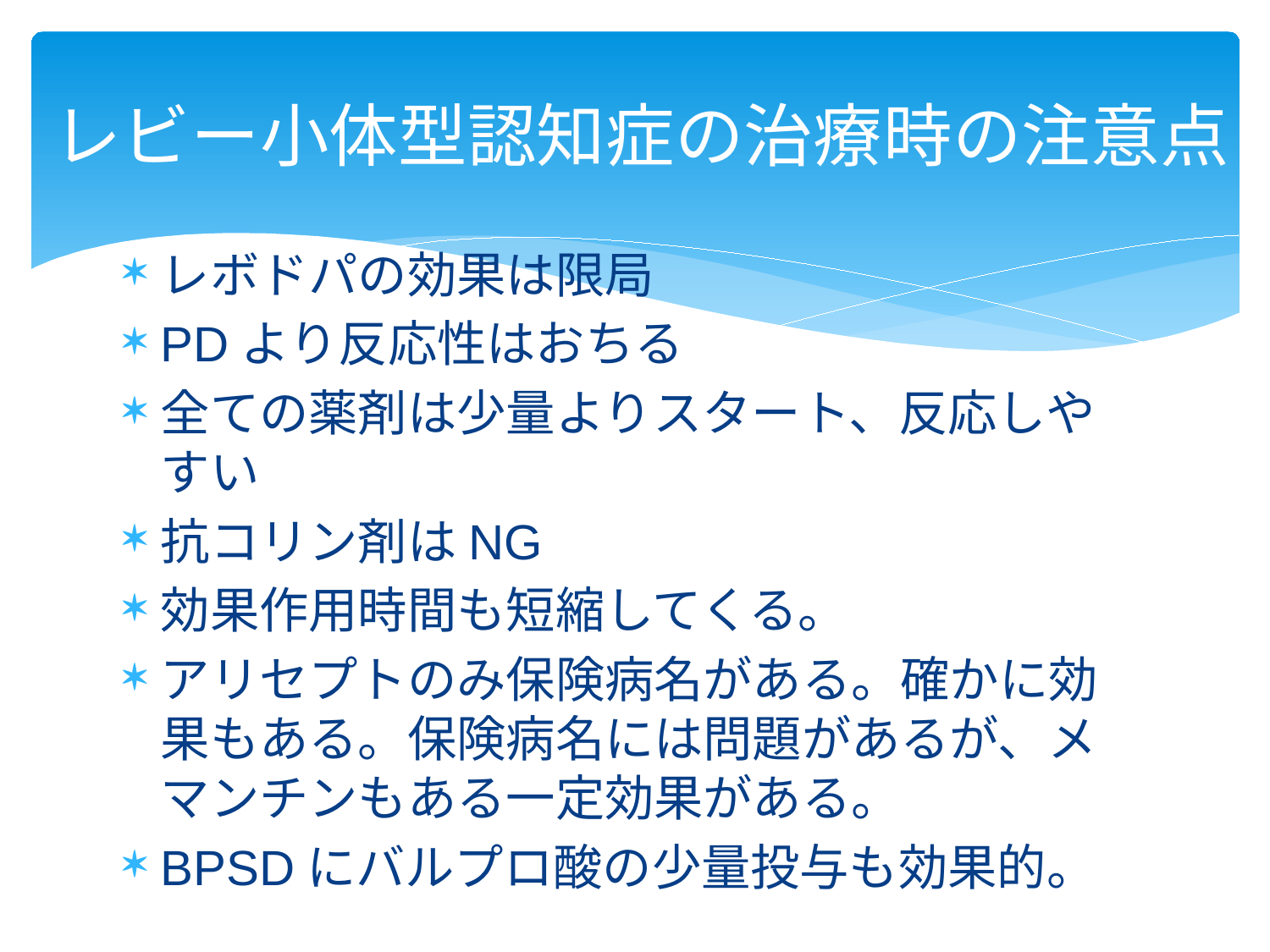

# レビー小体型認知症の治療時の注意点
レボドパの効果は限局
PDより反応性はおちる
全ての薬剤は少量よりスタート、反応しやすい
抗コリン剤はNG
効果作用時間も短縮してくる。
アリセプトのみ保険病名がある。確かに効果もある。保険病名には問題があるが、メマンチンもある一定効果がある。
BPSDにバルプロ酸の少量投与も効果的。